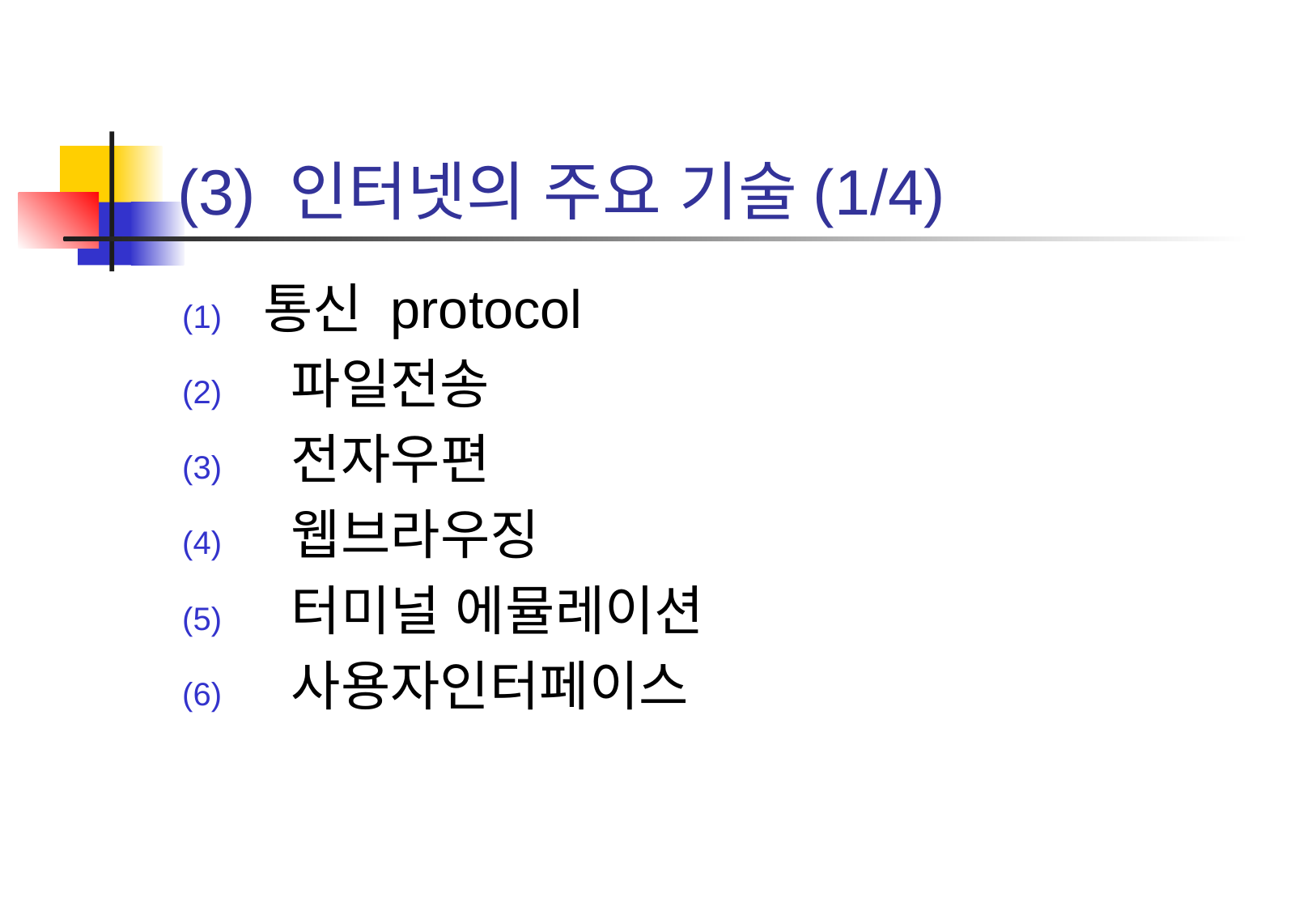

# (3) 인터넷의 주요 기술(1/4)
통신 protocol
 파일전송
 전자우편
 웹브라우징
 터미널 에뮬레이션
 사용자인터페이스